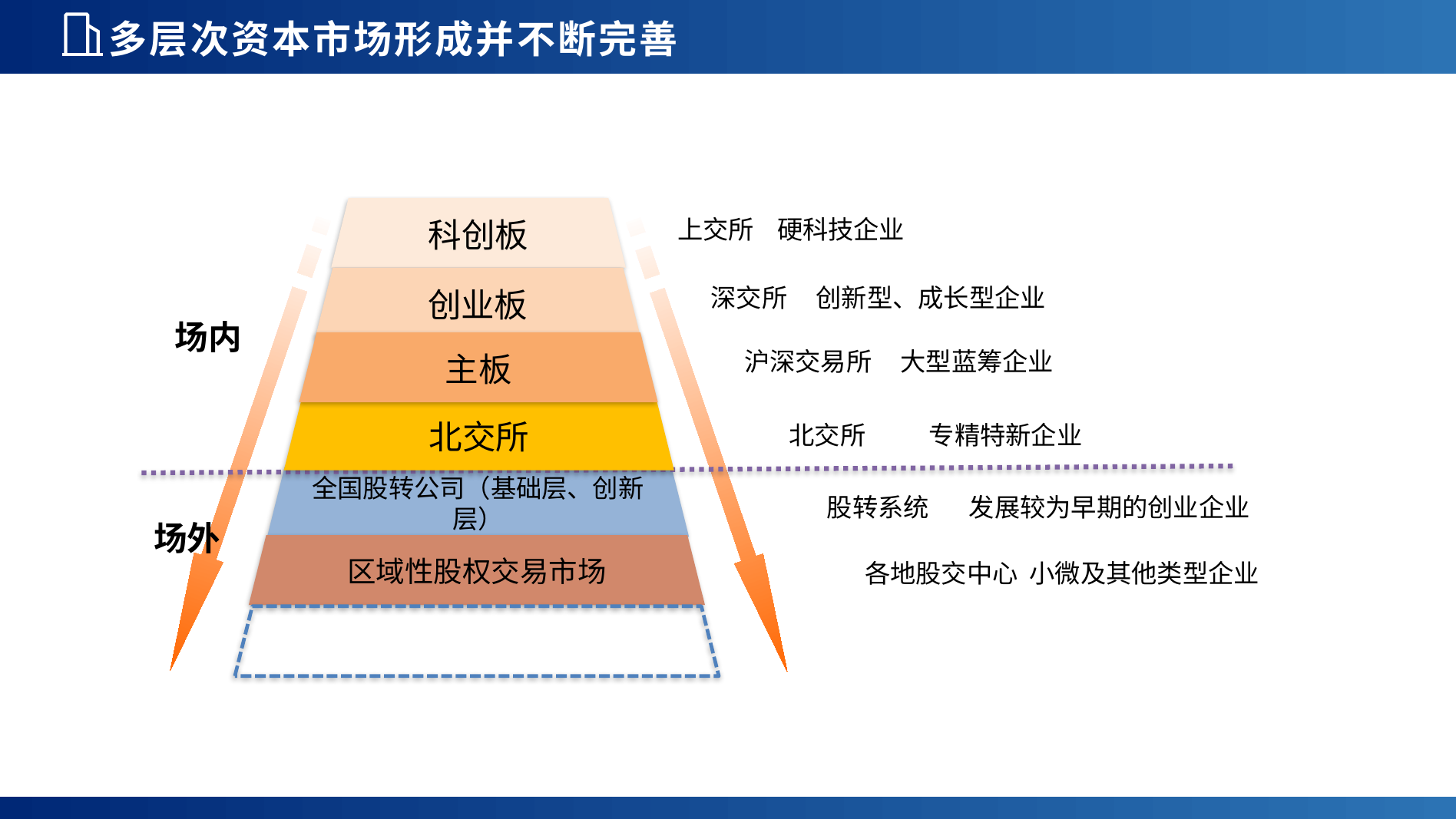

多层次资本市场形成并不断完善

上交所    硬科技企业
科创板
深交所     创新型、成长型企业
创业板
场内
沪深交易所     大型蓝筹企业
主板
北交所           专精特新企业
北交所

全国股转公司（基础层、创新层）
股转系统       发展较为早期的创业企业
场外
区域性股权交易市场
各地股交中心  小微及其他类型企业